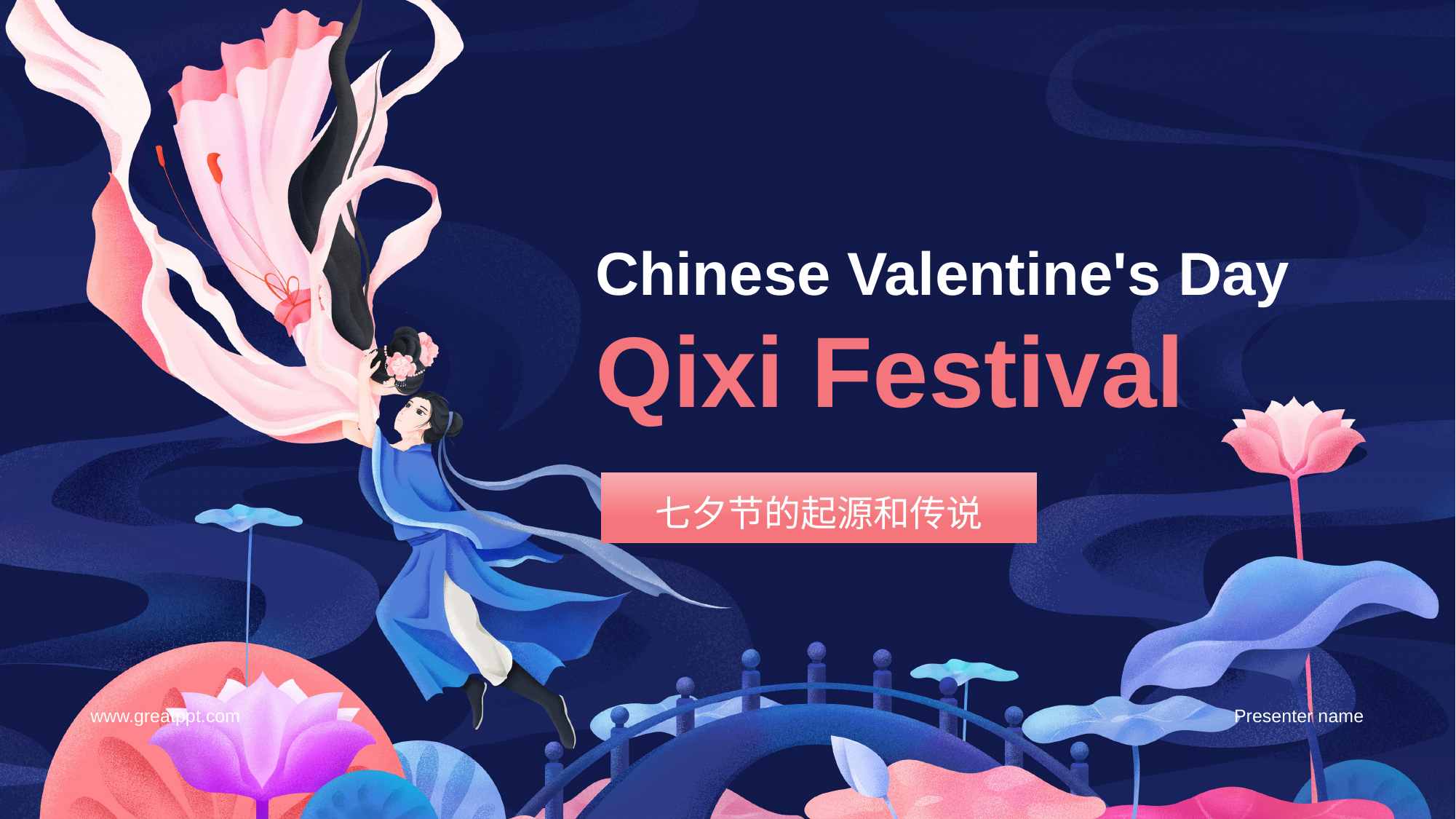

# Chinese Valentine's Day Qixi Festival
七夕节的起源和传说
www.greatppt.com
Presenter name